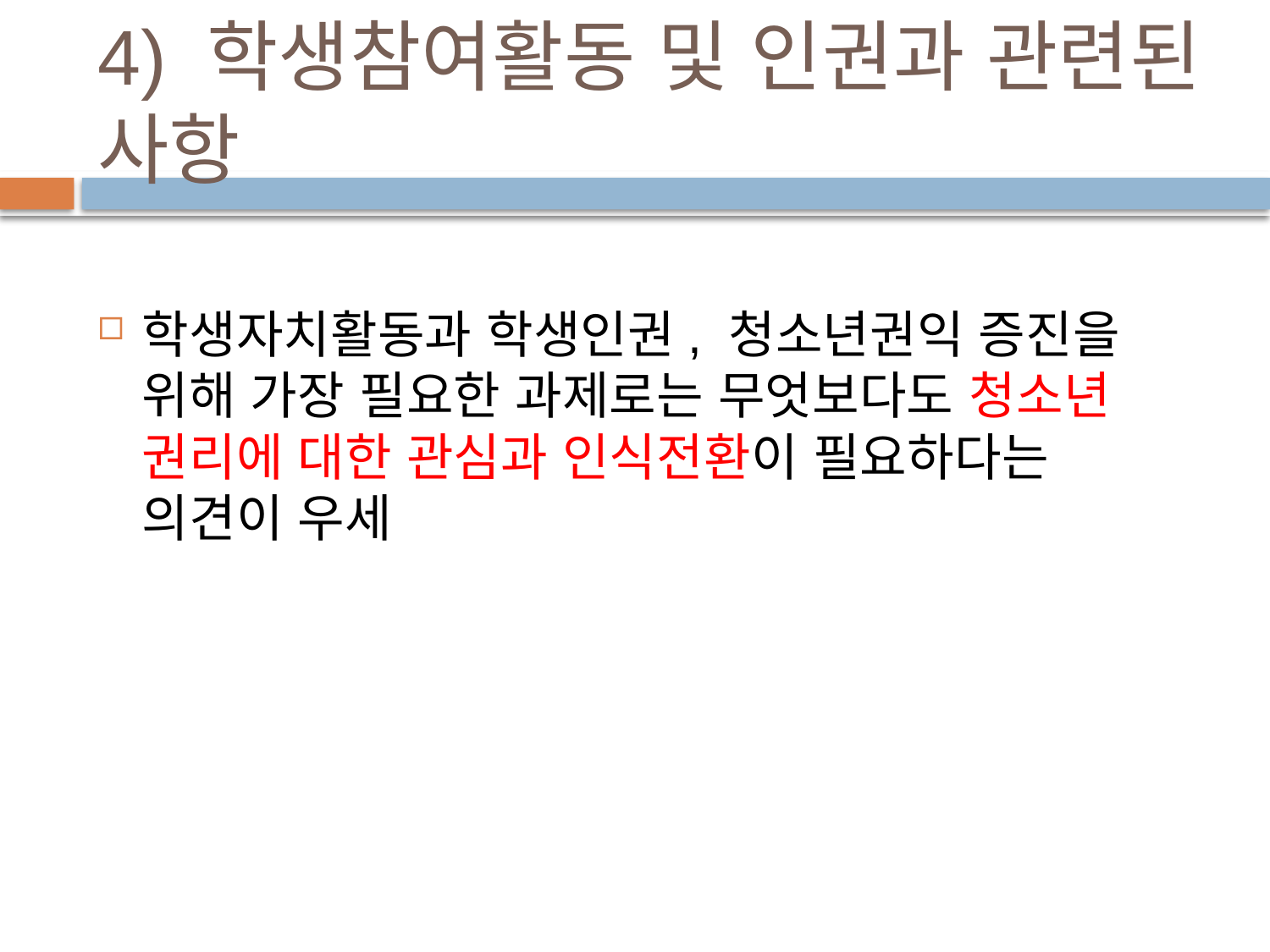

# 4) 학생참여활동 및 인권과 관련된 사항

학생자치활동과 학생인권, 청소년권익 증진을 위해 가장 필요한 과제로는 무엇보다도 청소년 권리에 대한 관심과 인식전환이 필요하다는 의견이 우세